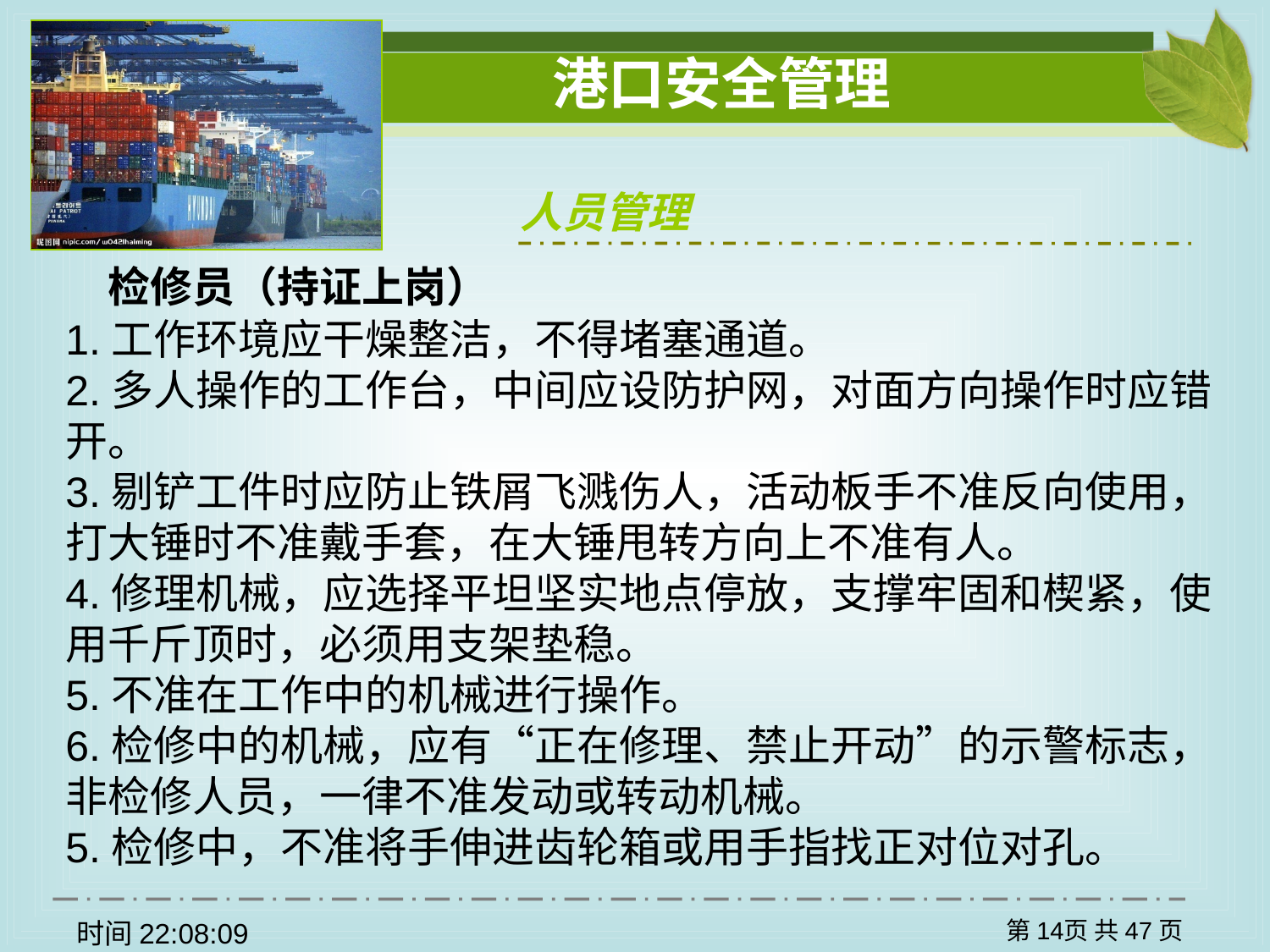

人员管理

检修员（持证上岗）
1.工作环境应干燥整洁，不得堵塞通道。
2.多人操作的工作台，中间应设防护网，对面方向操作时应错开。
3.剔铲工件时应防止铁屑飞溅伤人，活动板手不准反向使用，打大锤时不准戴手套，在大锤甩转方向上不准有人。
4.修理机械，应选择平坦坚实地点停放，支撑牢固和楔紧，使用千斤顶时，必须用支架垫稳。
5.不准在工作中的机械进行操作。
6.检修中的机械，应有“正在修理、禁止开动”的示警标志，非检修人员，一律不准发动或转动机械。
5.检修中，不准将手伸进齿轮箱或用手指找正对位对孔。

第14页 共47页
时间22:08:09